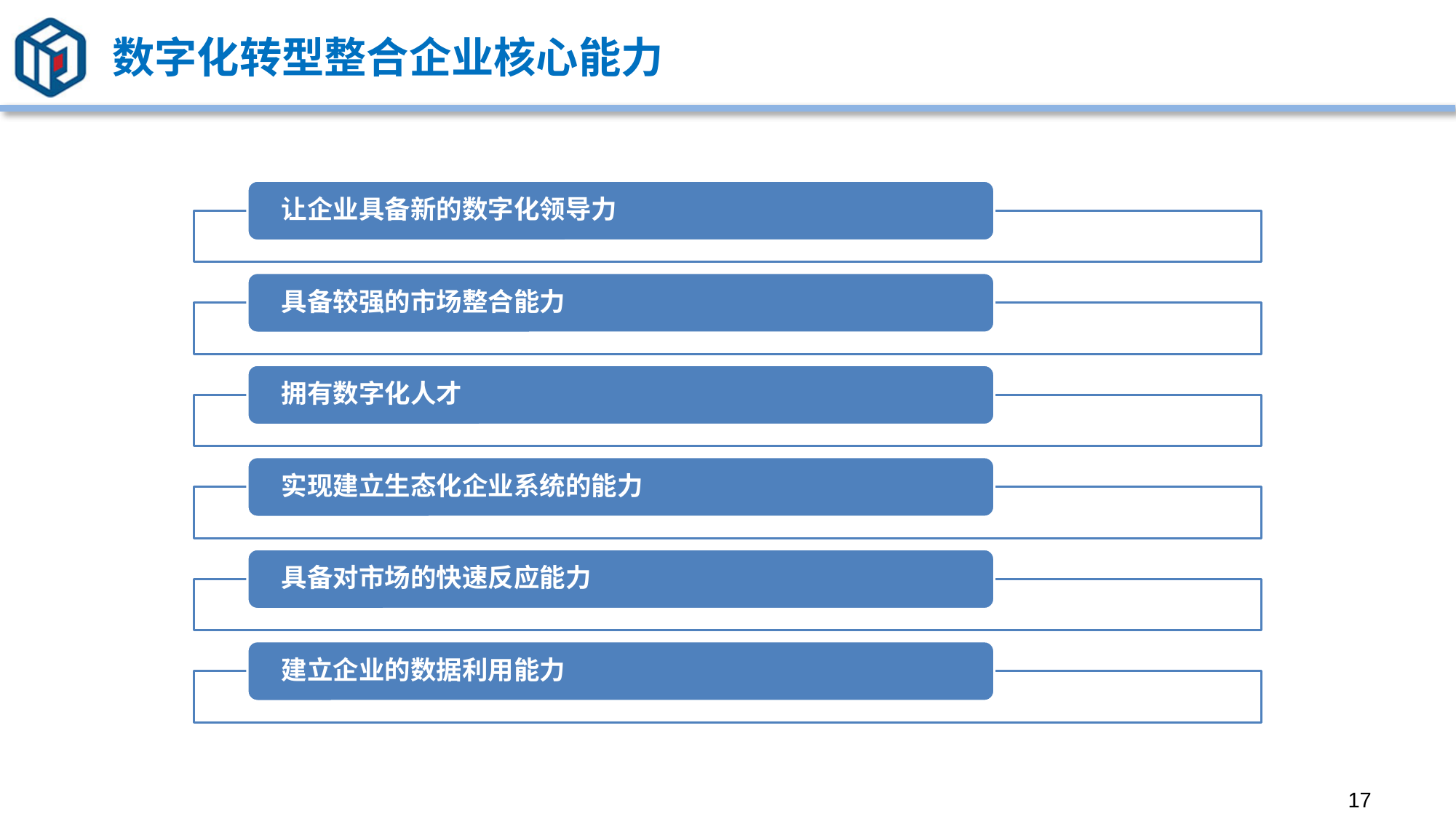

# 数字化转型整合企业核心能力
让企业具备新的数字化领导力
具备较强的市场整合能力
拥有数字化人才
实现建立生态化企业系统的能力
具备对市场的快速反应能力
建立企业的数据利用能力
17